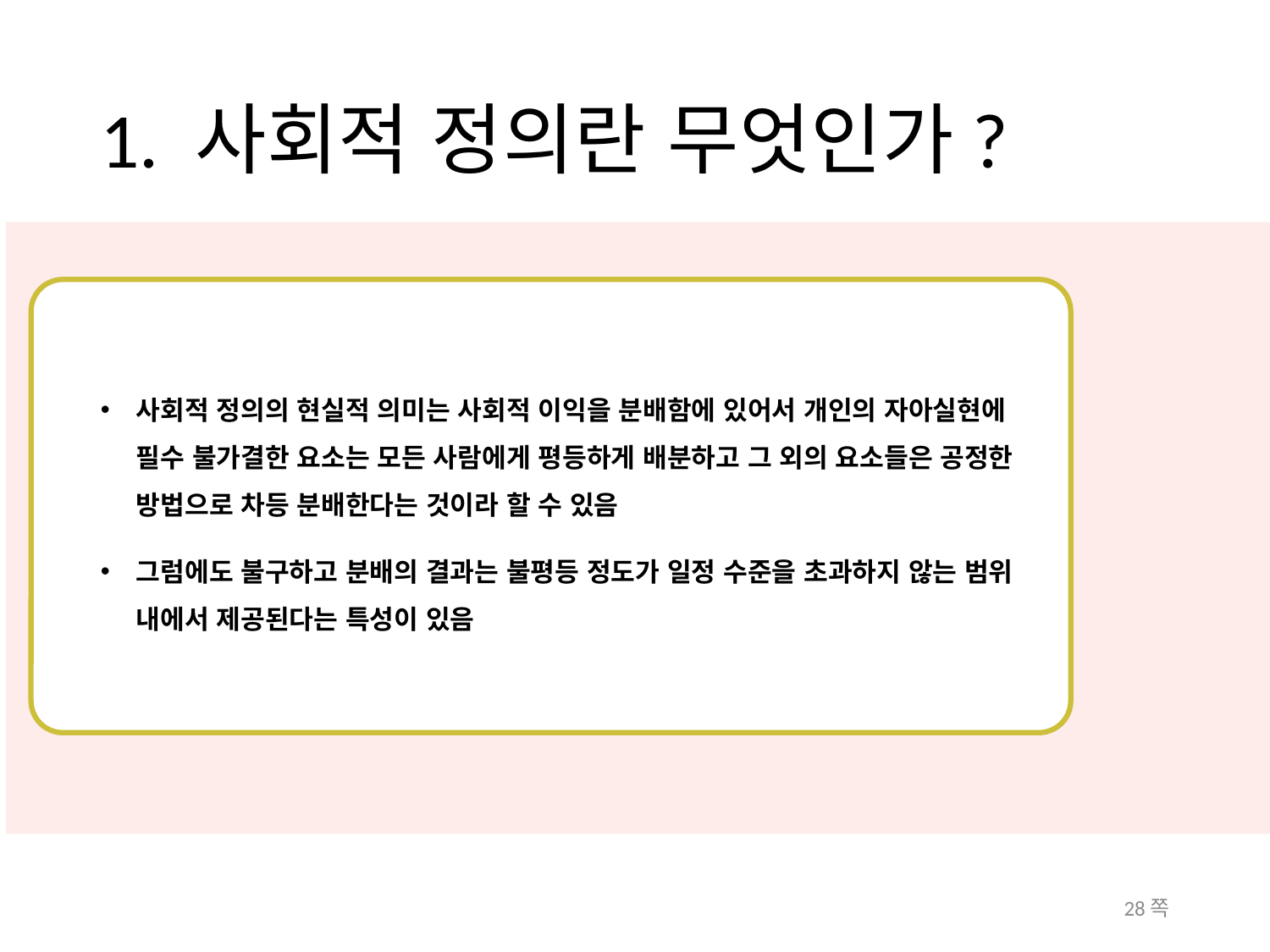

# 1. 사회적 정의란 무엇인가?

사회적 정의의 현실적 의미는 사회적 이익을 분배함에 있어서 개인의 자아실현에 필수 불가결한 요소는 모든 사람에게 평등하게 배분하고 그 외의 요소들은 공정한 방법으로 차등 분배한다는 것이라 할 수 있음

그럼에도 불구하고 분배의 결과는 불평등 정도가 일정 수준을 초과하지 않는 범위 내에서 제공된다는 특성이 있음
28쪽